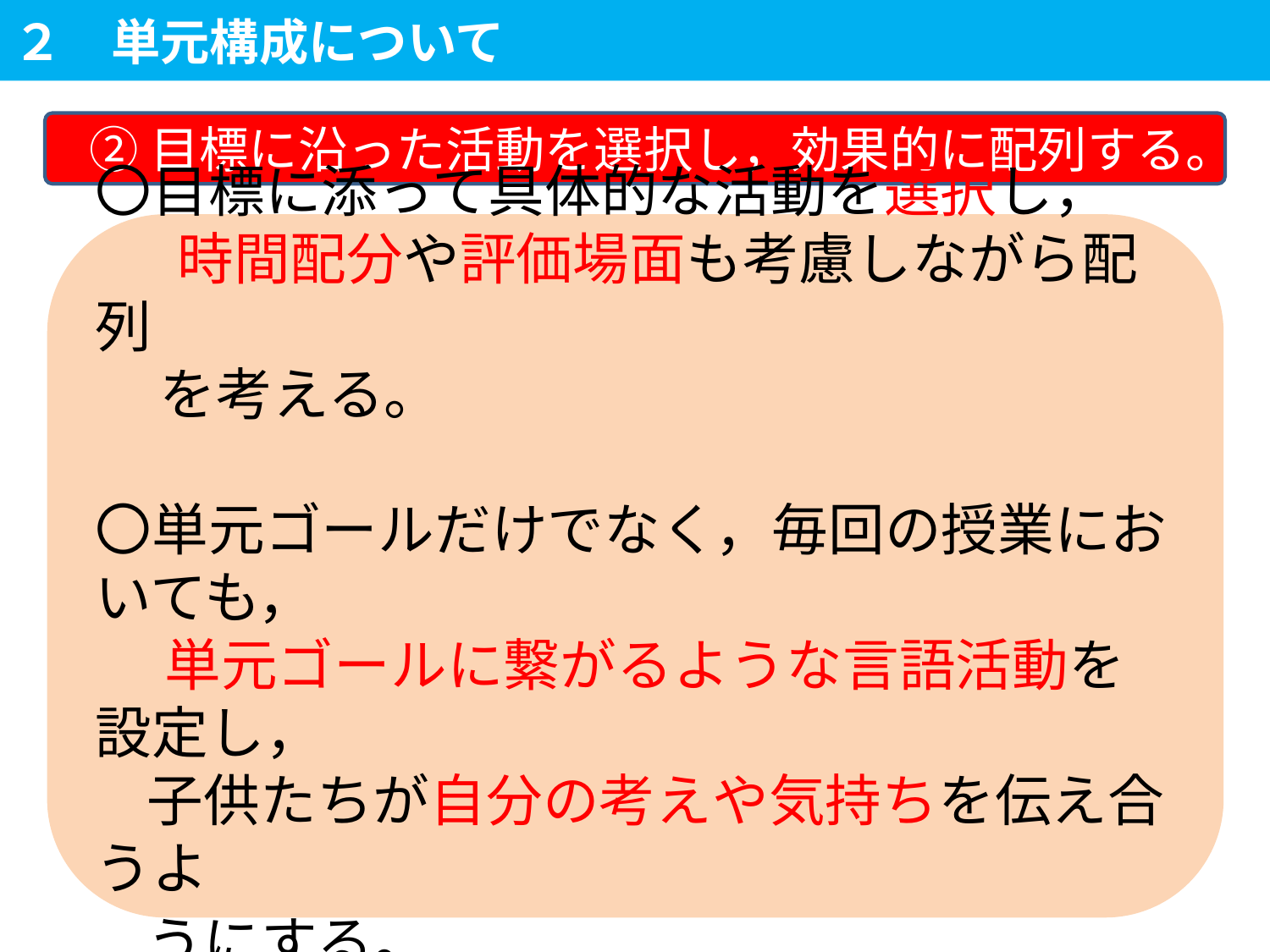

２　単元構成について
②目標に沿った活動を選択し，効果的に配列する。
〇目標に添って具体的な活動を選択し，
　  時間配分や評価場面も考慮しながら配列
    を考える。

〇単元ゴールだけでなく，毎回の授業においても，
　 単元ゴールに繋がるような言語活動を設定し，
   子供たちが自分の考えや気持ちを伝え合うよ
   うにする。